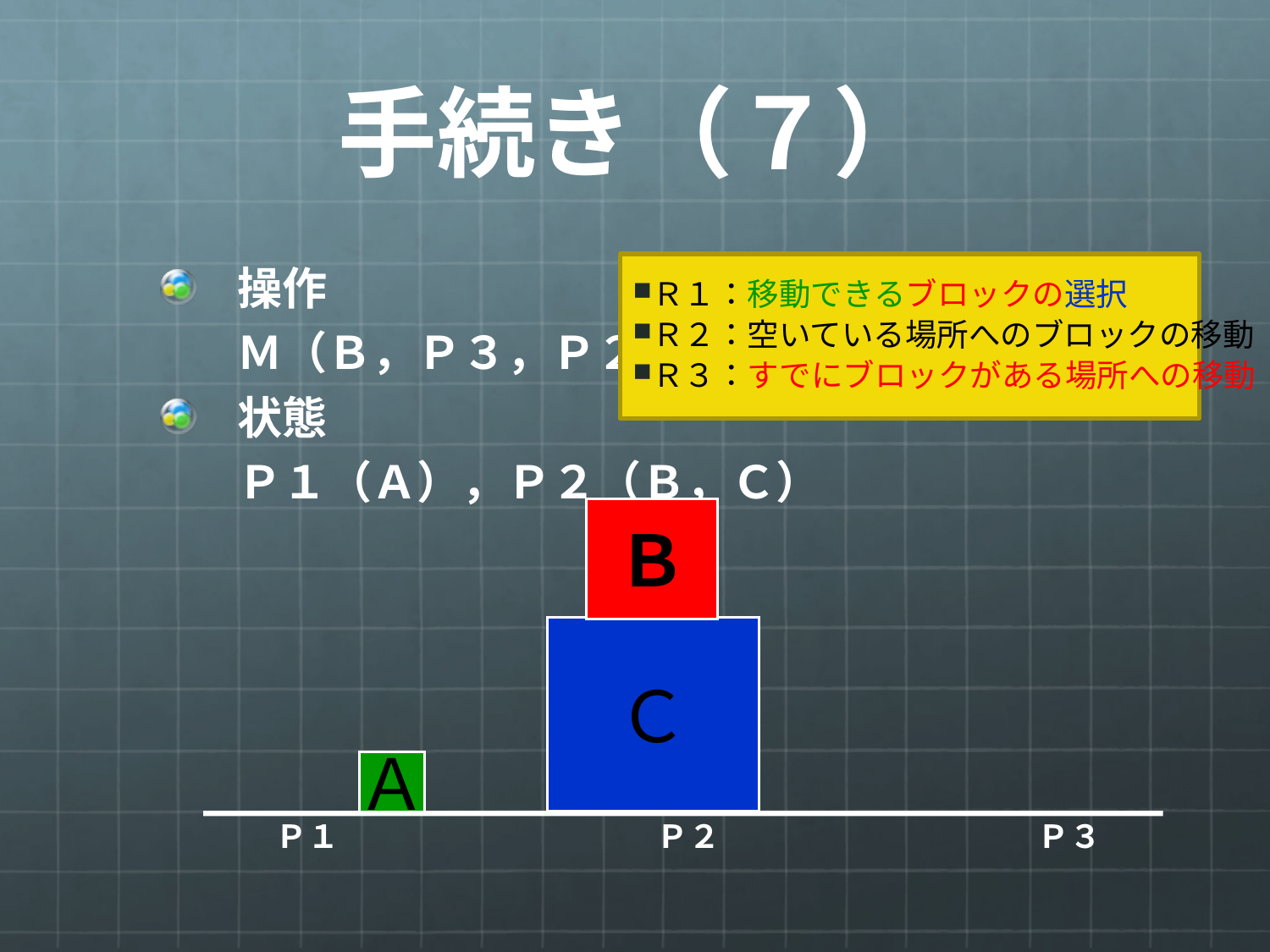

# 手続き（７）
操作
	Ｍ（Ｂ，Ｐ３，Ｐ２）
状態
	Ｐ１（Ａ），Ｐ２（Ｂ，Ｃ）
Ｒ１：移動できるブロックの選択
Ｒ２：空いている場所へのブロックの移動
Ｒ３：すでにブロックがある場所への移動
Ｂ
Ｃ
Ａ
Ｐ１　　　　　　　　　　Ｐ２　　　　　　　　　　Ｐ３